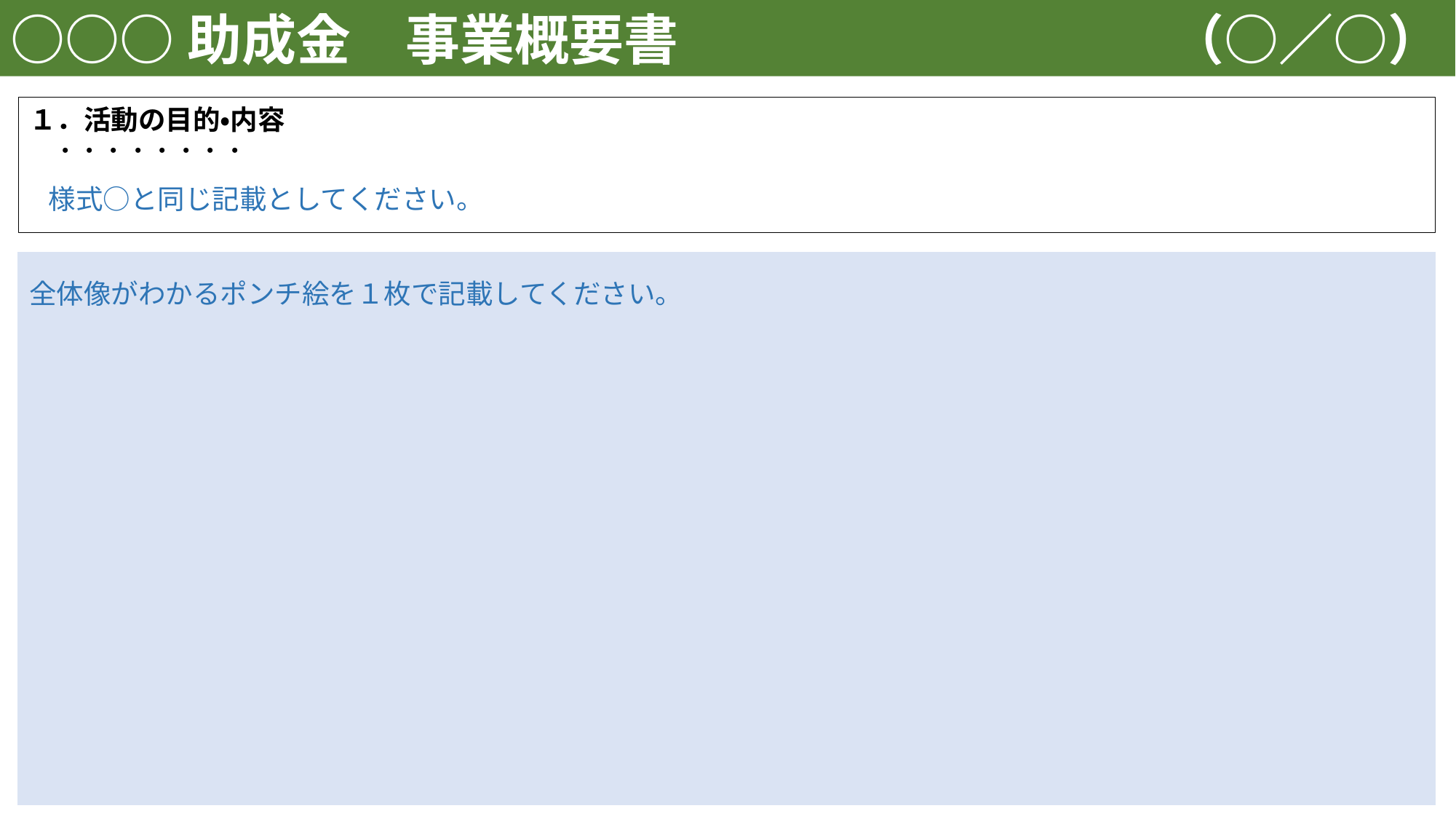

○○○助成金　事業概要書　　　　　　　　　（○／○）
１．活動の目的・内容
　・・・・・・・・
様式○と同じ記載としてください。

全体像がわかるポンチ絵を１枚で記載してください。